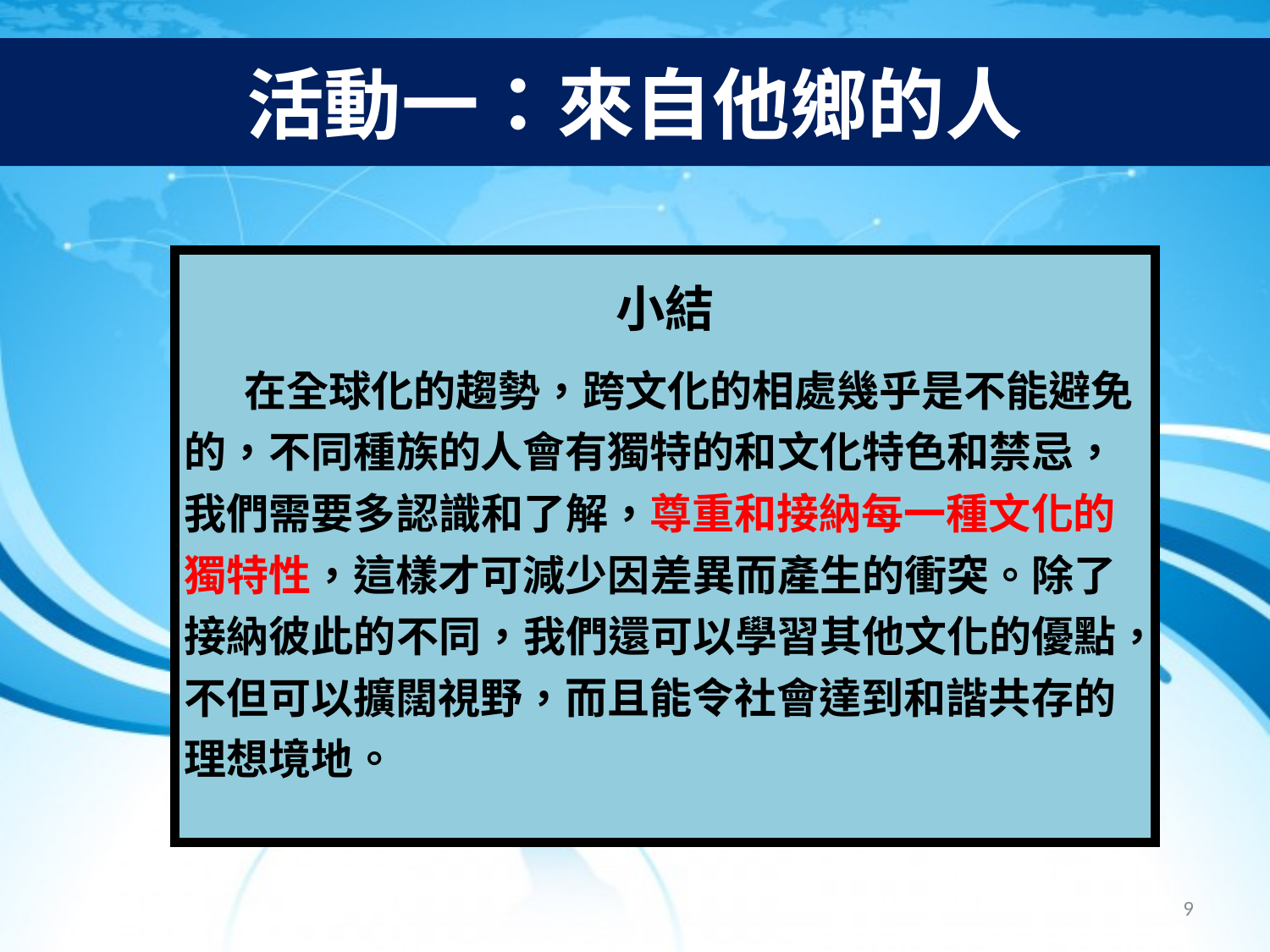

# 活動一：來自他鄉的人
| 小結 在全球化的趨勢，跨文化的相處幾乎是不能避免的，不同種族的人會有獨特的和文化特色和禁忌，我們需要多認識和了解，尊重和接納每一種文化的獨特性，這樣才可減少因差異而產生的衝突。除了接納彼此的不同，我們還可以學習其他文化的優點，不但可以擴闊視野，而且能令社會達到和諧共存的理想境地。 |
| --- |
9